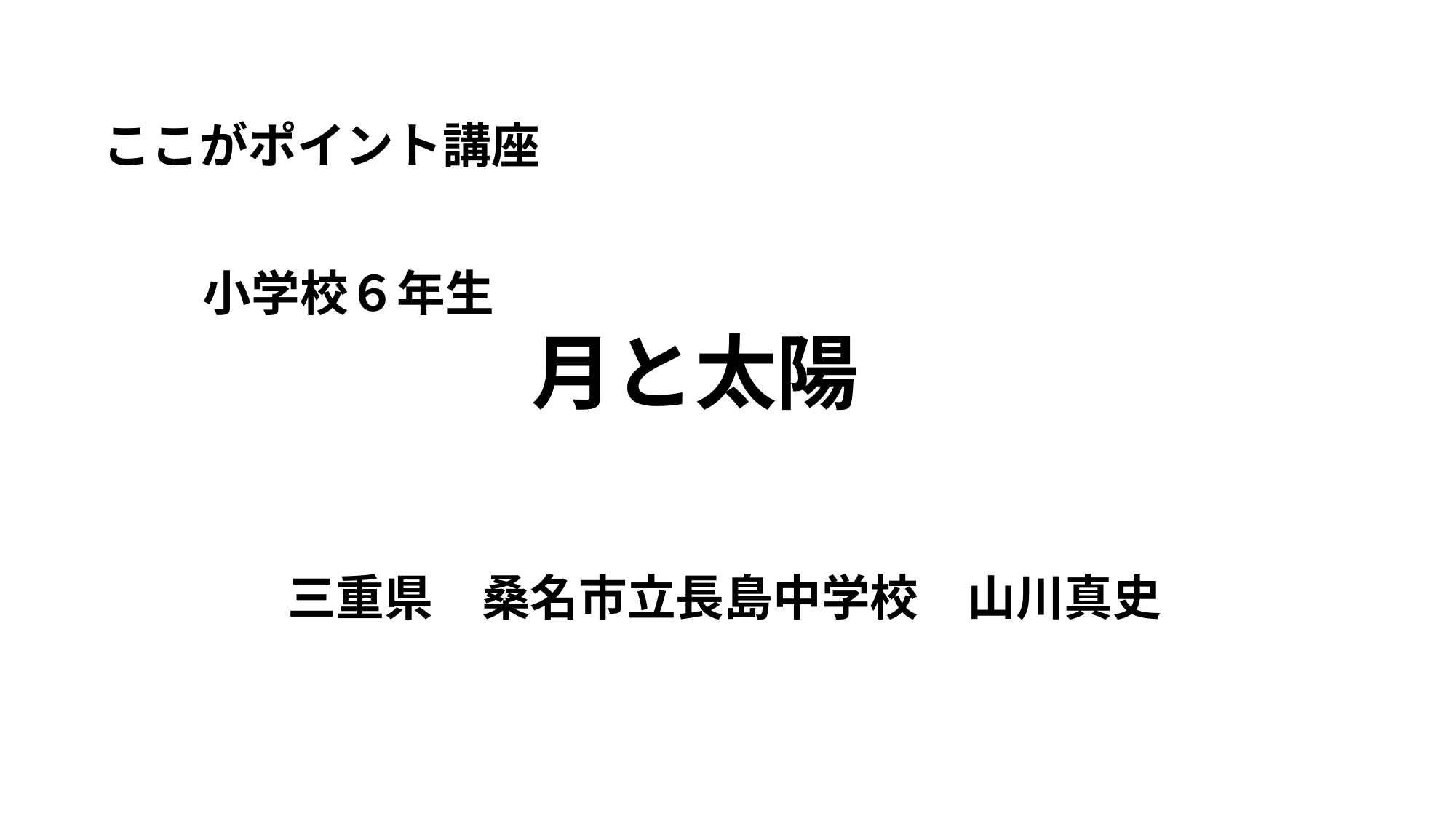

ここがポイント講座
小学校６年生
月と太陽
三重県　桑名市立長島中学校　山川真史